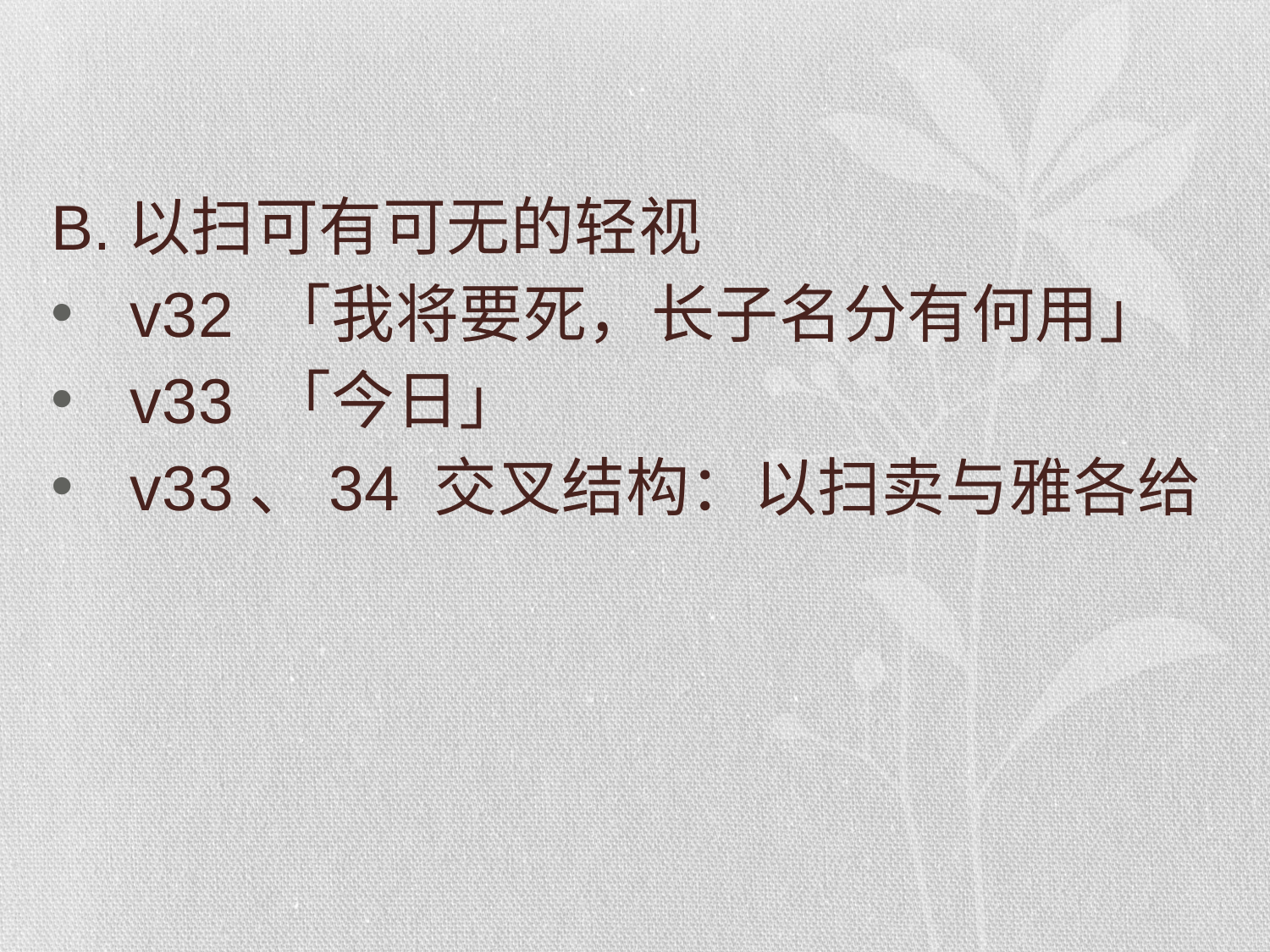

#
B.以扫可有可无的轻视
v32 「我将要死，长子名分有何用」
v33 「今日」
v33、34 交叉结构：以扫卖与雅各给